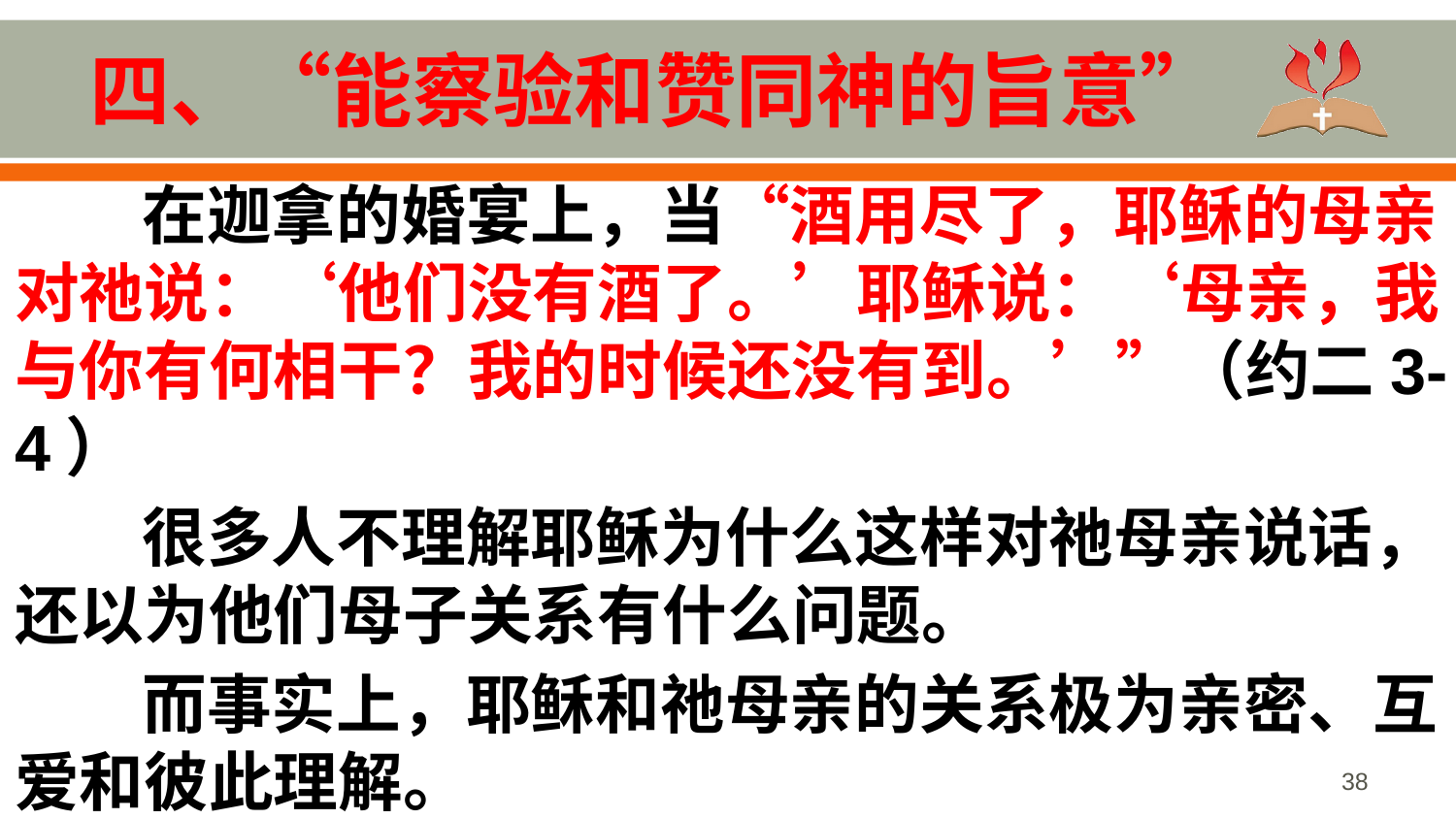

# 四、“能察验和赞同神的旨意”
在迦拿的婚宴上，当“酒用尽了，耶稣的母亲对祂说：‘他们没有酒了。’耶稣说：‘母亲，我与你有何相干？我的时候还没有到。’”（约二3-4）
很多人不理解耶稣为什么这样对祂母亲说话，还以为他们母子关系有什么问题。
而事实上，耶稣和祂母亲的关系极为亲密、互爱和彼此理解。

38